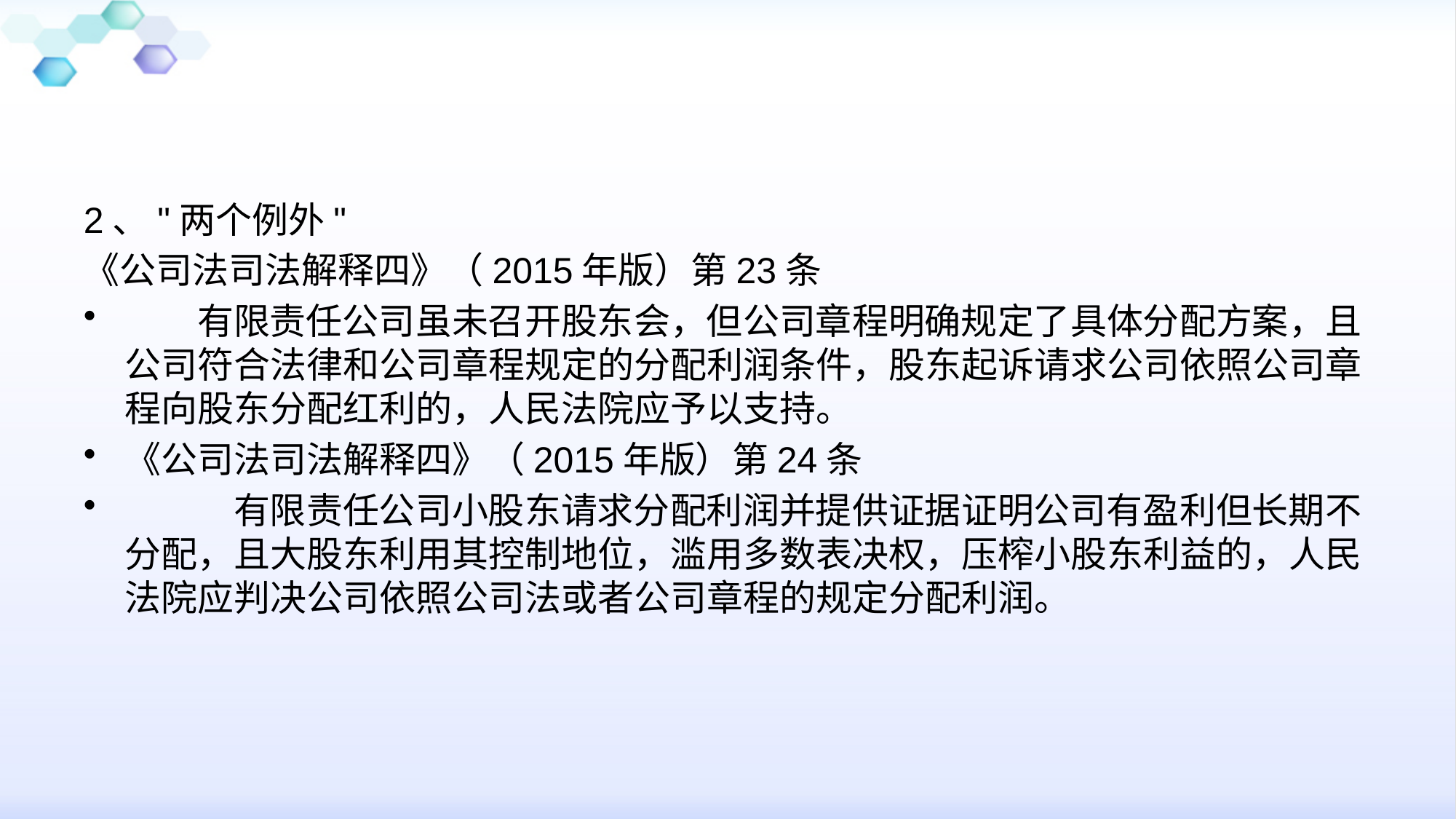

2、"两个例外"
《公司法司法解释四》（2015年版）第23条
　　有限责任公司虽未召开股东会，但公司章程明确规定了具体分配方案，且公司符合法律和公司章程规定的分配利润条件，股东起诉请求公司依照公司章程向股东分配红利的，人民法院应予以支持。
《公司法司法解释四》（2015年版）第24条
　　　有限责任公司小股东请求分配利润并提供证据证明公司有盈利但长期不分配，且大股东利用其控制地位，滥用多数表决权，压榨小股东利益的，人民法院应判决公司依照公司法或者公司章程的规定分配利润。